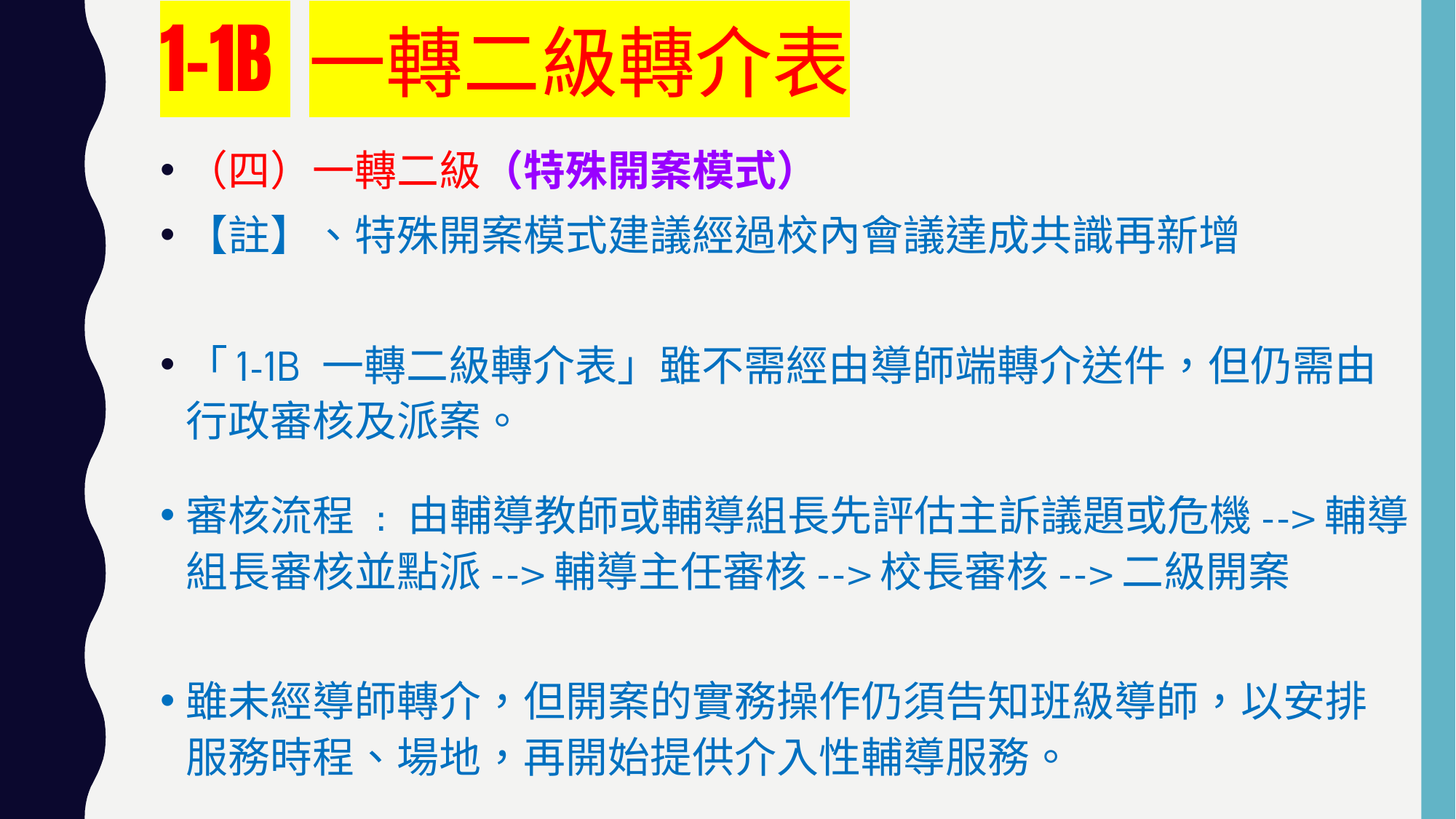

# 1-1B 一轉二級轉介表
（四）一轉二級（特殊開案模式）
【註】、特殊開案模式建議經過校內會議達成共識再新增

「1-1B 一轉二級轉介表」雖不需經由導師端轉介送件，但仍需由行政審核及派案。

審核流程 : 由輔導教師或輔導組長先評估主訴議題或危機-->輔導組長審核並點派-->輔導主任審核-->校長審核-->二級開案

雖未經導師轉介，但開案的實務操作仍須告知班級導師，以安排服務時程、場地，再開始提供介入性輔導服務。